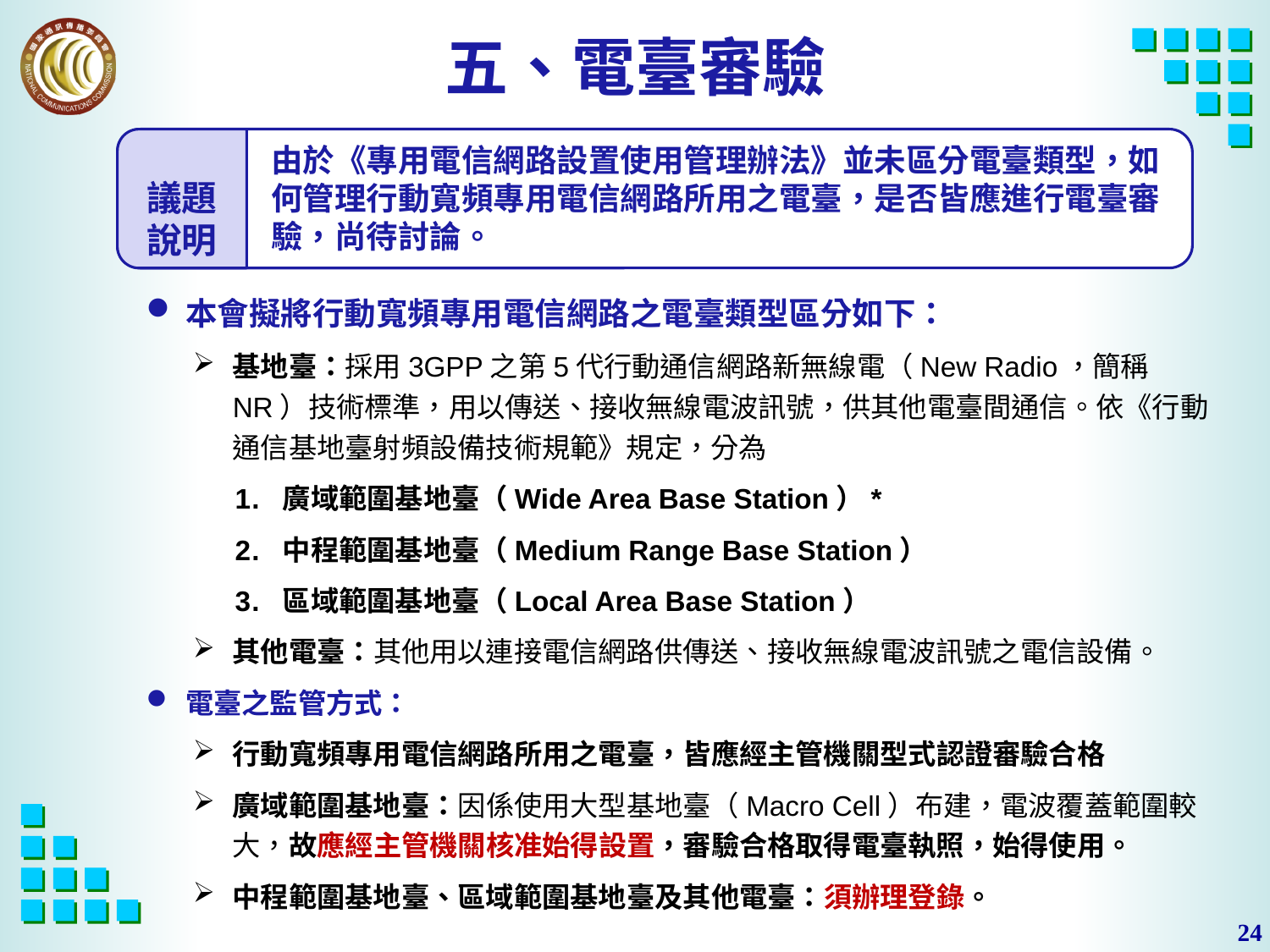

# 五、電臺審驗

由於《專用電信網路設置使用管理辦法》並未區分電臺類型，如何管理行動寬頻專用電信網路所用之電臺，是否皆應進行電臺審驗，尚待討論。
議題
說明
本會擬將行動寬頻專用電信網路之電臺類型區分如下：
基地臺：採用3GPP之第5代行動通信網路新無線電（New Radio，簡稱 NR）技術標準，用以傳送、接收無線電波訊號，供其他電臺間通信。依《行動通信基地臺射頻設備技術規範》規定，分為
廣域範圍基地臺（Wide Area Base Station）*
中程範圍基地臺（Medium Range Base Station）
區域範圍基地臺（Local Area Base Station）
其他電臺：其他用以連接電信網路供傳送、接收無線電波訊號之電信設備。
電臺之監管方式：
行動寬頻專用電信網路所用之電臺，皆應經主管機關型式認證審驗合格
廣域範圍基地臺：因係使用大型基地臺（Macro Cell）布建，電波覆蓋範圍較大，故應經主管機關核准始得設置，審驗合格取得電臺執照，始得使用。
中程範圍基地臺、區域範圍基地臺及其他電臺：須辦理登錄。

考量廣域範圍基地臺係用於大型BS（Macro Cell）使用環境，訊號涵蓋範圍較大，故在規管上應較中程範圍基地臺及區域範圍基地臺嚴格。

行動寬頻專用電信網路所用之電臺，皆應經主管機關型式認證審驗合格
廣域範圍基地臺：應經主管機關核准始得設置，審驗合格取得電臺執照，始得使用。
中程範圍基地臺、區域範圍基地臺及其他電臺：須辦理登錄。
*註：基地臺類別與使用環境定義請參考行動通訊基地臺射頻設備技術規範